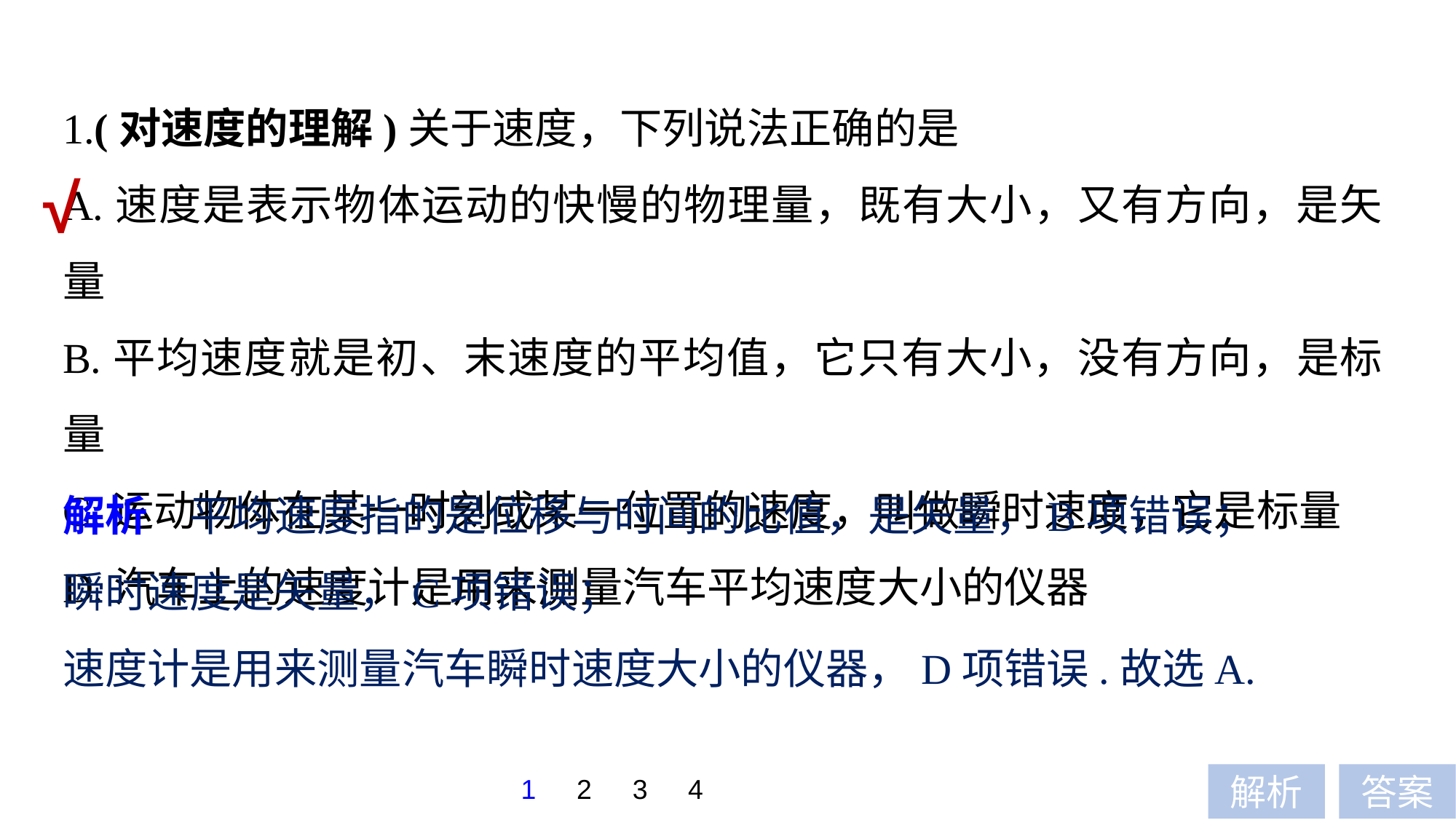

1.(对速度的理解)关于速度，下列说法正确的是
A.速度是表示物体运动的快慢的物理量，既有大小，又有方向，是矢量
B.平均速度就是初、末速度的平均值，它只有大小，没有方向，是标量
C.运动物体在某一时刻或某一位置的速度，叫做瞬时速度，它是标量
D.汽车上的速度计是用来测量汽车平均速度大小的仪器
√
解析　平均速度指的是位移与时间的比值，是矢量，B项错误；
瞬时速度是矢量，C项错误；
速度计是用来测量汽车瞬时速度大小的仪器，D项错误.故选A.
1
2
3
4
解析
答案